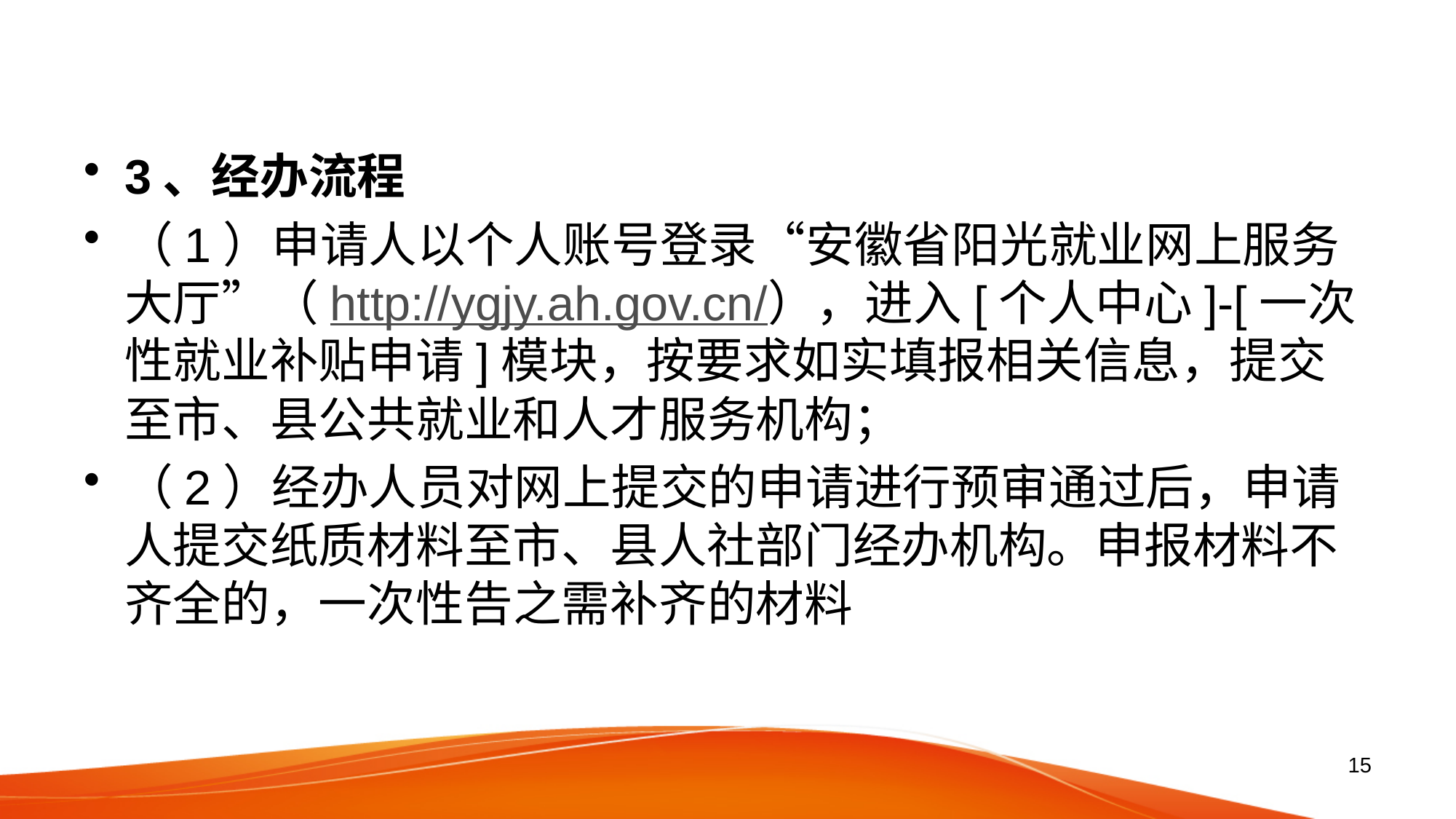

#
3、经办流程
（1）申请人以个人账号登录“安徽省阳光就业网上服务大厅”（http://ygjy.ah.gov.cn/），进入[个人中心]-[一次性就业补贴申请]模块，按要求如实填报相关信息，提交至市、县公共就业和人才服务机构；
（2）经办人员对网上提交的申请进行预审通过后，申请人提交纸质材料至市、县人社部门经办机构。申报材料不齐全的，一次性告之需补齐的材料
15